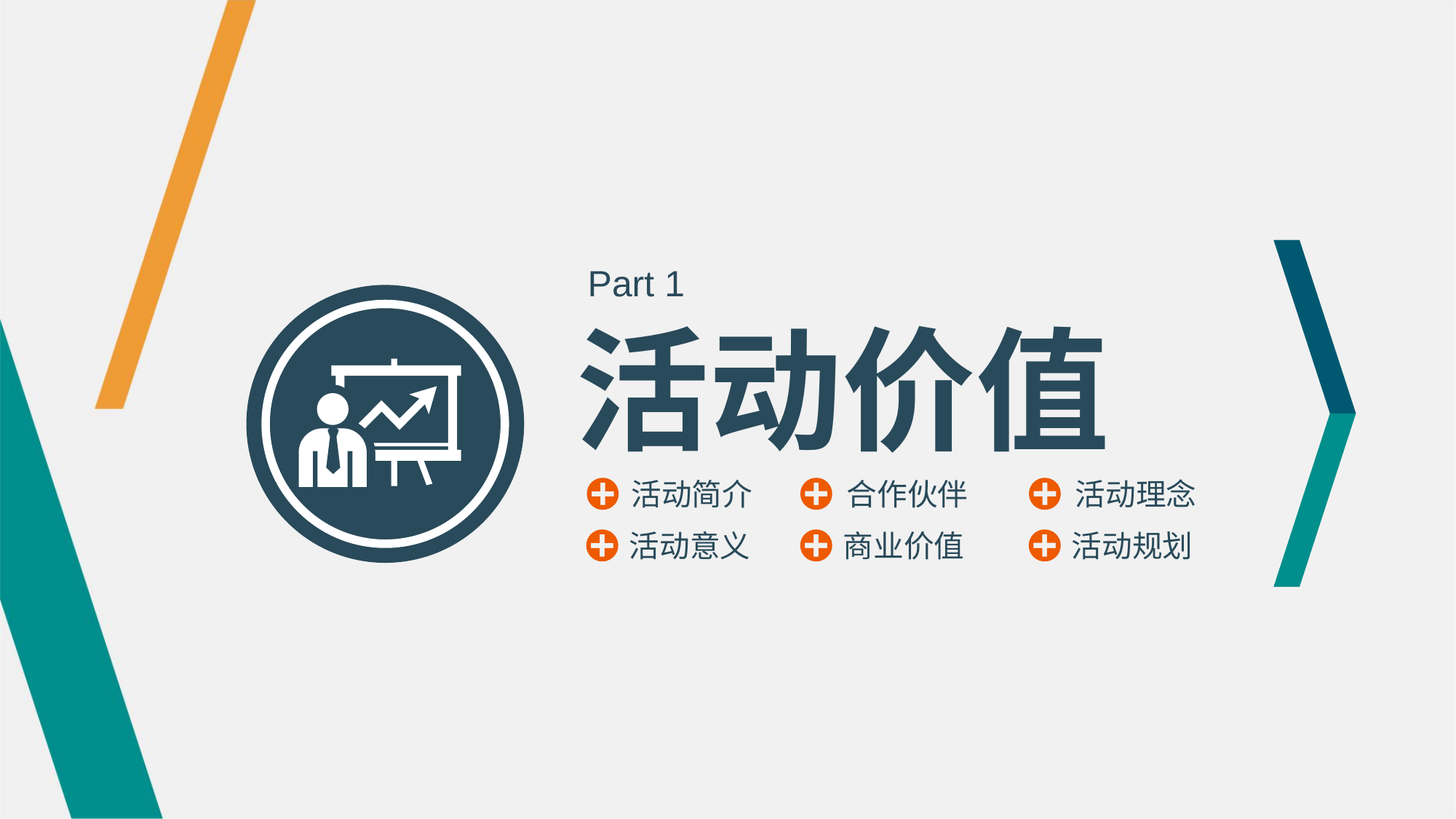

Part 1

活动价值

活动简介
合作伙伴
活动理念

活动意义
商业价值
活动规划